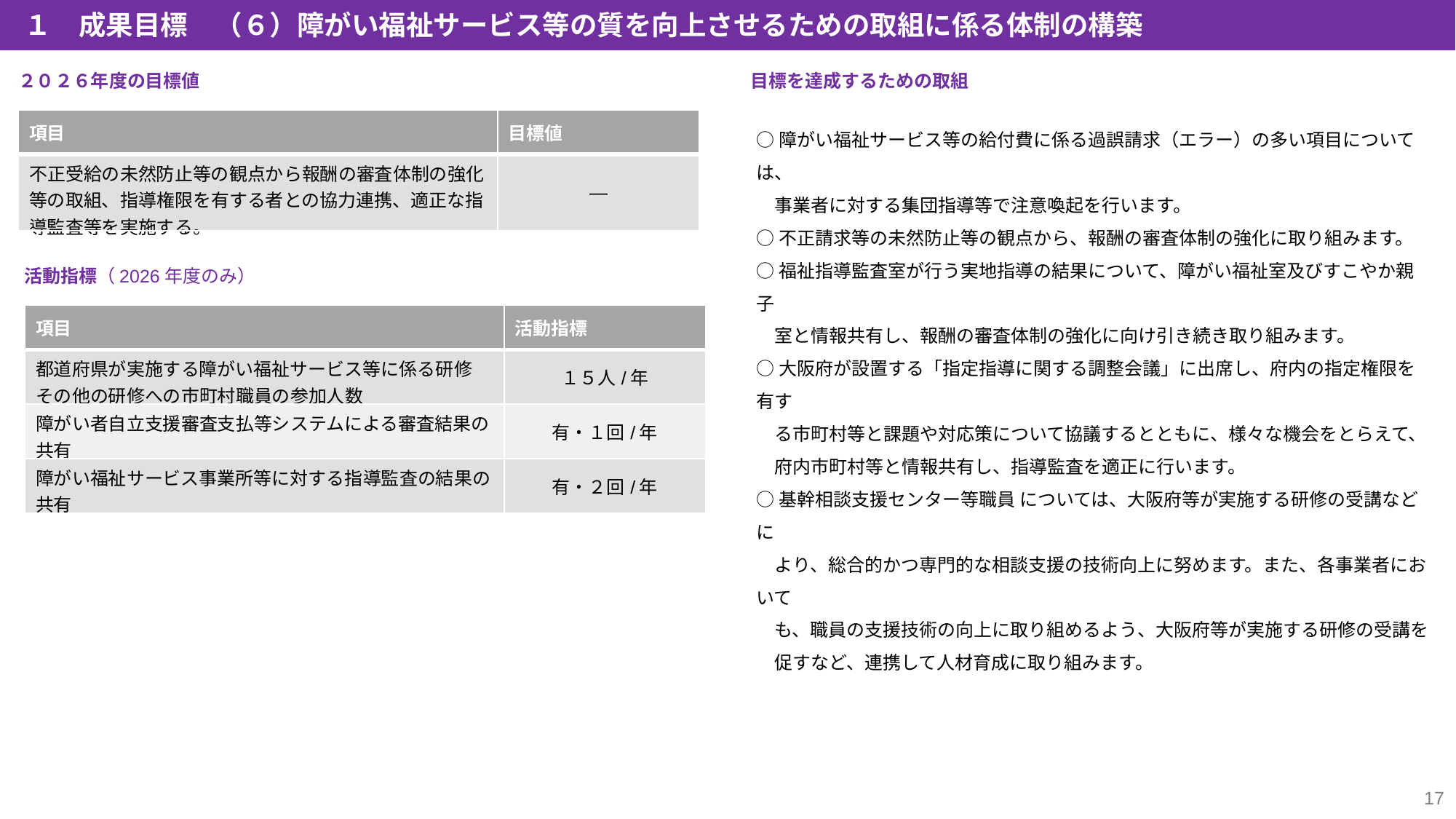

１　成果目標　（６）障がい福祉サービス等の質を向上させるための取組に係る体制の構築

２０２６年度の目標値
目標を達成するための取組
| 項目 | 目標値 |
| --- | --- |
| 不正受給の未然防止等の観点から報酬の審査体制の強化等の取組、指導権限を有する者との協力連携、適正な指導監査等を実施する。 | ― |
○障がい福祉サービス等の給付費に係る過誤請求（エラー）の多い項目については、
　事業者に対する集団指導等で注意喚起を行います。
○不正請求等の未然防止等の観点から、報酬の審査体制の強化に取り組みます。
○福祉指導監査室が行う実地指導の結果について、障がい福祉室及びすこやか親子
　室と情報共有し、報酬の審査体制の強化に向け引き続き取り組みます。
○大阪府が設置する「指定指導に関する調整会議」に出席し、府内の指定権限を有す
　る市町村等と課題や対応策について協議するとともに、様々な機会をとらえて、
　府内市町村等と情報共有し、指導監査を適正に行います。
○基幹相談支援センター等職員 については、大阪府等が実施する研修の受講などに
　より、総合的かつ専門的な相談支援の技術向上に努めます。また、各事業者において
　も、職員の支援技術の向上に取り組めるよう、大阪府等が実施する研修の受講を
　促すなど、連携して人材育成に取り組みます。
活動指標（2026年度のみ）
| 項目 | 活動指標 |
| --- | --- |
| 都道府県が実施する障がい福祉サービス等に係る研修 その他の研修への市町村職員の参加人数 | １５人/年 |
| 障がい者自立支援審査支払等システムによる審査結果の共有 | 有・１回/年 |
| 障がい福祉サービス事業所等に対する指導監査の結果の共有 | 有・２回/年 |
17